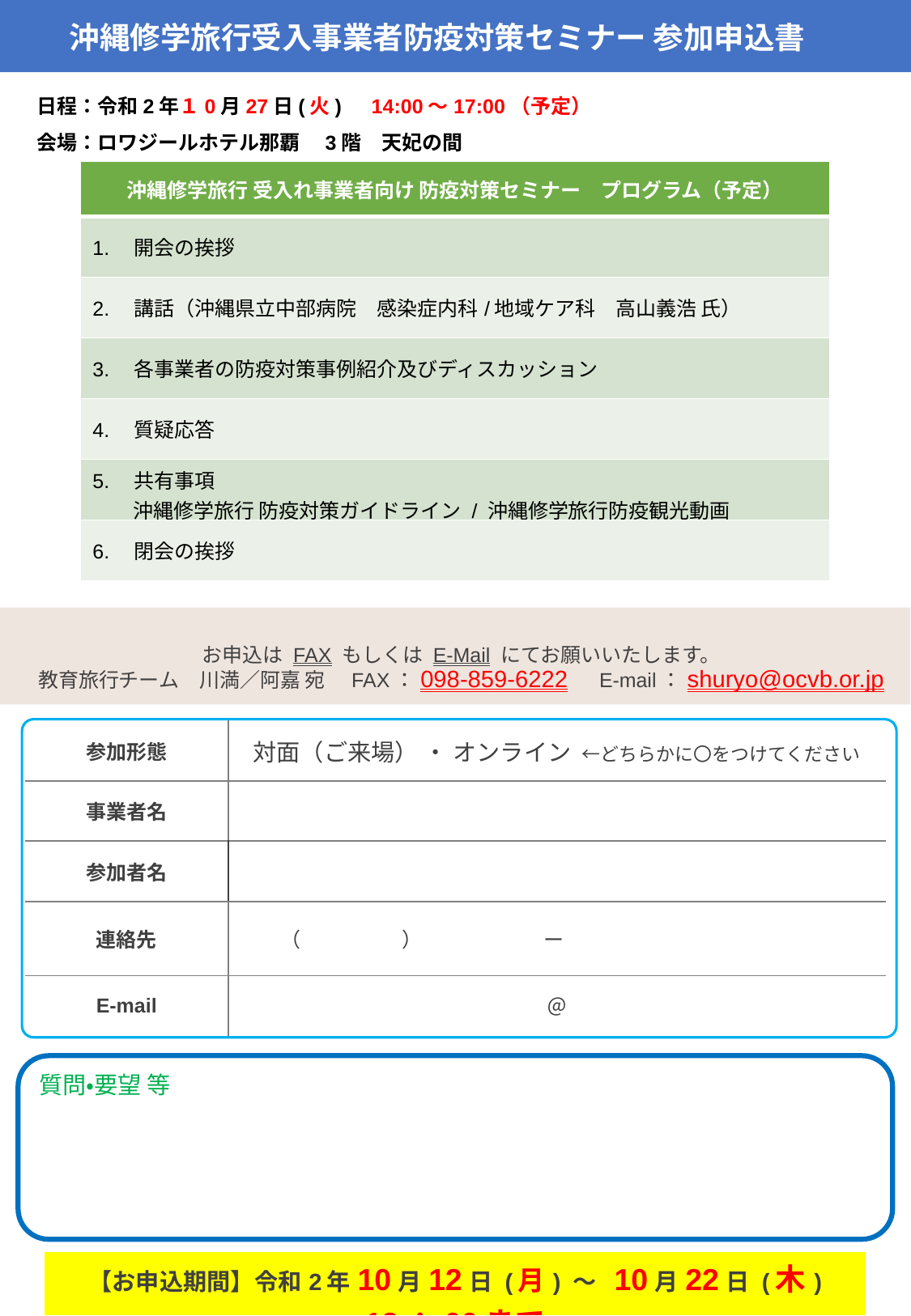

沖縄修学旅行受入事業者防疫対策セミナー 参加申込書

|  |
| --- |
日程：令和2年１0月27日(火)　14:00～17:00（予定）
会場：ロワジールホテル那覇　3階　天妃の間
| 沖縄修学旅行 受入れ事業者向け 防疫対策セミナー　プログラム（予定） |
| --- |
| 1.　開会の挨拶 |
| 2.　講話（沖縄県立中部病院　感染症内科/地域ケア科　高山義浩 氏） |
| 3.　各事業者の防疫対策事例紹介及びディスカッション |
| 4.　質疑応答 |
| 5.　共有事項　 　　沖縄修学旅行 防疫対策ガイドライン / 沖縄修学旅行防疫観光動画 |
| 6.　閉会の挨拶 |

| お申込は FAX もしくは E-Mail にてお願いいたします。 教育旅行チーム　川満／阿嘉 宛　FAX：098-859-6222　E-mail：shuryo@ocvb.or.jp |
| --- |

| 参加形態 | 対面（ご来場） ・ オンライン ←どちらかに〇をつけてください |
| --- | --- |
| 事業者名 |  |
| 参加者名 |  |
| 連絡先 | （　　　　　）　　　　　　ー |
| E-mail | ＠ |
質問・要望 等

| 【お申込期間】令和2年10月12日 (月) ～ 10月22日 (木) 12：00まで |
| --- |